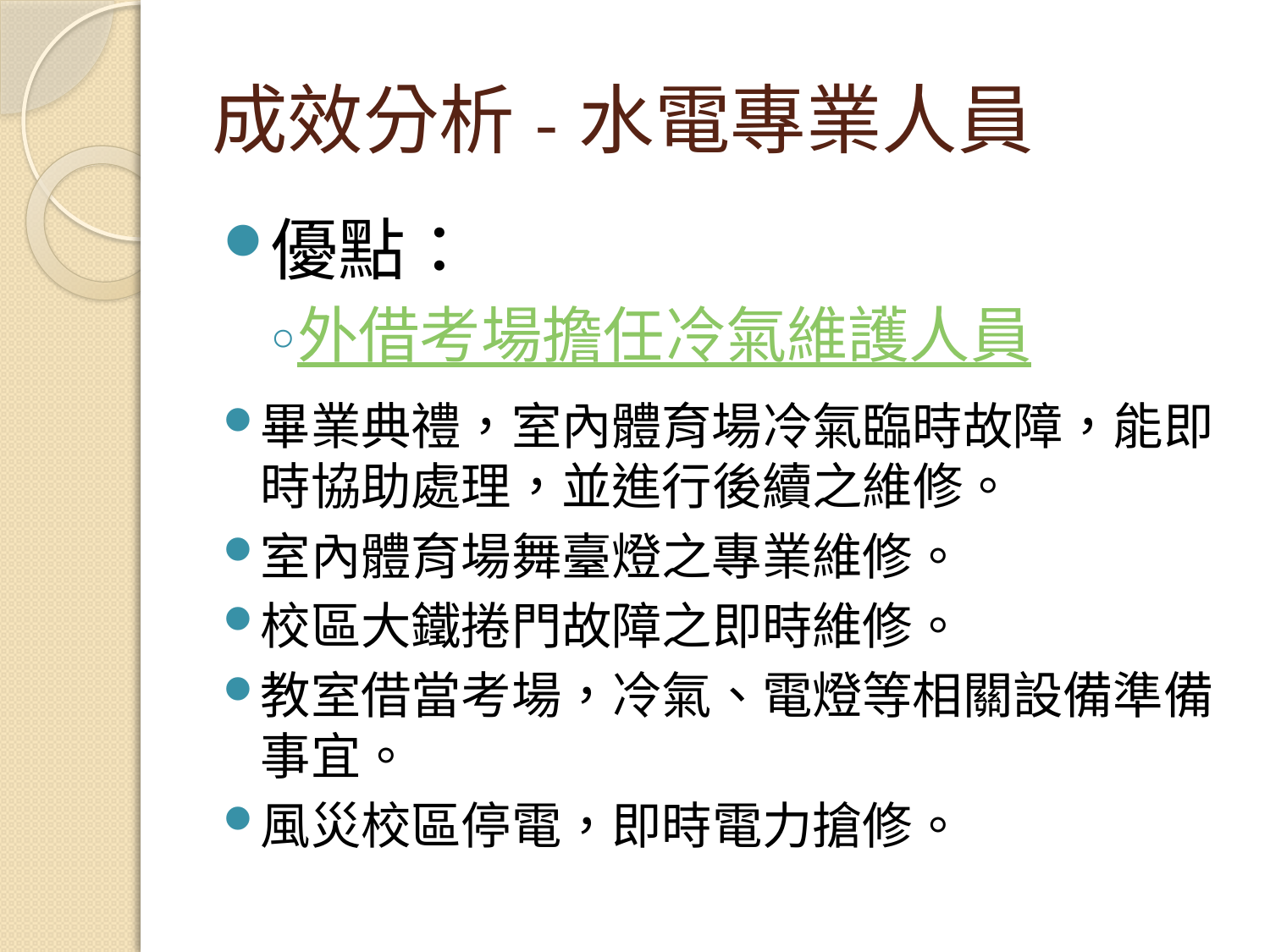

# 成效分析-水電專業人員
優點：
外借考場擔任冷氣維護人員
畢業典禮，室內體育場冷氣臨時故障，能即時協助處理，並進行後續之維修。
室內體育場舞臺燈之專業維修。
校區大鐵捲門故障之即時維修。
教室借當考場，冷氣、電燈等相關設備準備事宜。
風災校區停電，即時電力搶修。